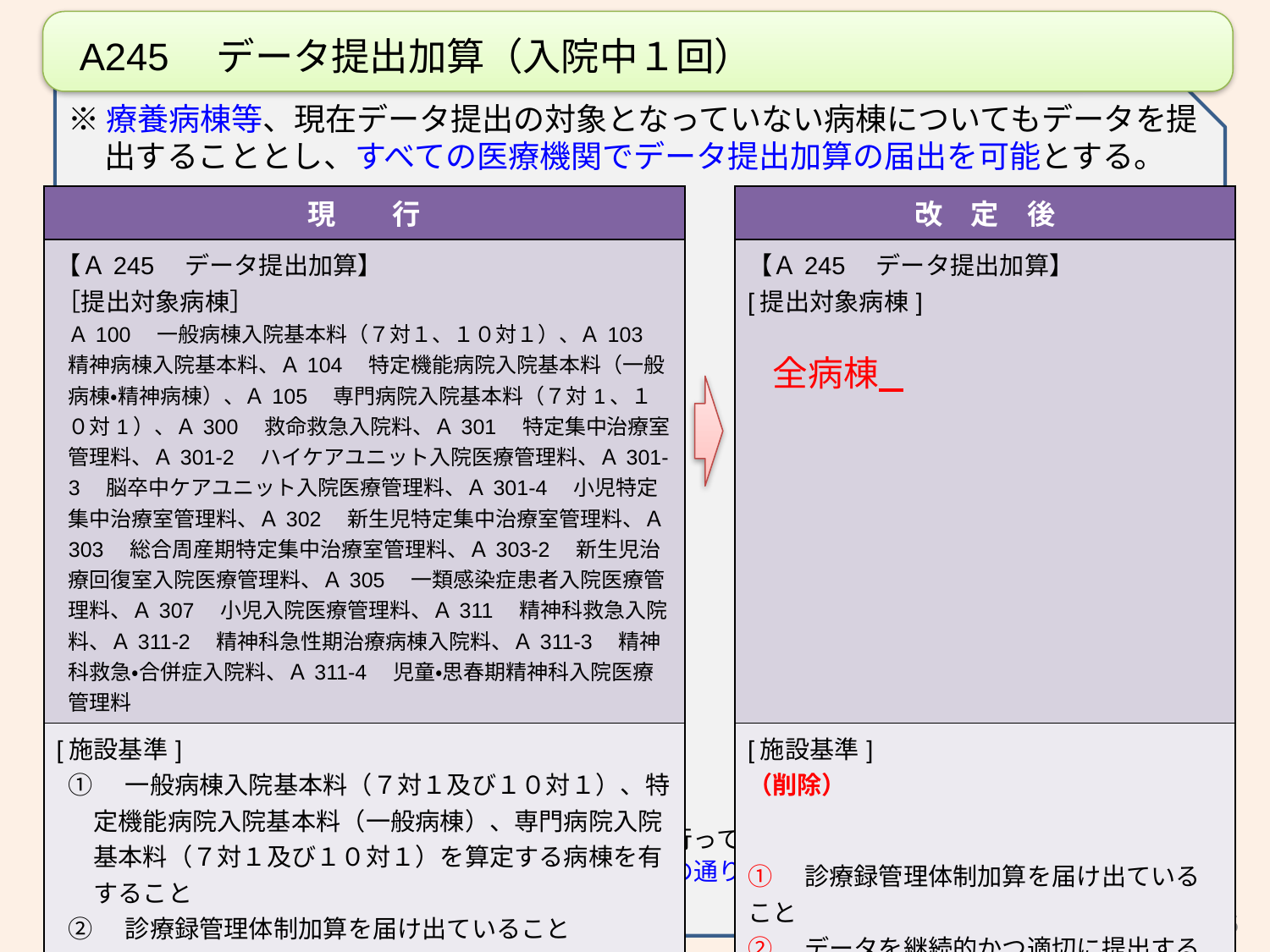

A245　データ提出加算（入院中１回）
※療養病棟等、現在データ提出の対象となっていない病棟についてもデータを提出することとし、すべての医療機関でデータ提出加算の届出を可能とする。

［施設基準］
　平成２６年３月３１日にデータ提出加算の届出を行っている医療機関については、平成２７年３月３１日までの間、提出対象病棟に係る基準は従前の通りであっても差し支えない。

| 現　　行 |  | 改　定　後 |
| --- | --- | --- |
| 【Ａ245　データ提出加算】 ［提出対象病棟］ Ａ100　一般病棟入院基本料（７対１、１０対１）、Ａ103　精神病棟入院基本料、Ａ104　特定機能病院入院基本料（一般病棟・精神病棟）、Ａ105　専門病院入院基本料（７対1、１０対1）、Ａ300　救命救急入院料、Ａ301　特定集中治療室管理料、Ａ301-2　ハイケアユニット入院医療管理料、Ａ301-3　脳卒中ケアユニット入院医療管理料、Ａ301-4　小児特定集中治療室管理料、Ａ302　新生児特定集中治療室管理料、Ａ303　総合周産期特定集中治療室管理料、Ａ303-2　新生児治療回復室入院医療管理料、Ａ305　一類感染症患者入院医療管理料、Ａ307　小児入院医療管理料、Ａ311　精神科救急入院料、Ａ311-2　精神科急性期治療病棟入院料、Ａ311-3　精神科救急・合併症入院料、Ａ311-4　児童・思春期精神科入院医療管理料 |  | 【Ａ245　データ提出加算】 [提出対象病棟] 全病棟 |
| [施設基準] ①　一般病棟入院基本料（７対１及び１０対１）、特定機能病院入院基本料（一般病棟）、専門病院入院基本料（７対１及び１０対１）を算定する病棟を有すること ②　診療録管理体制加算を届け出ていること ③　データを継続的かつ適切に提出するための体制が整備されていること |  | [施設基準] （削除） ①　診療録管理体制加算を届け出ていること ②　データを継続的かつ適切に提出するための体制が整備されていること |

55